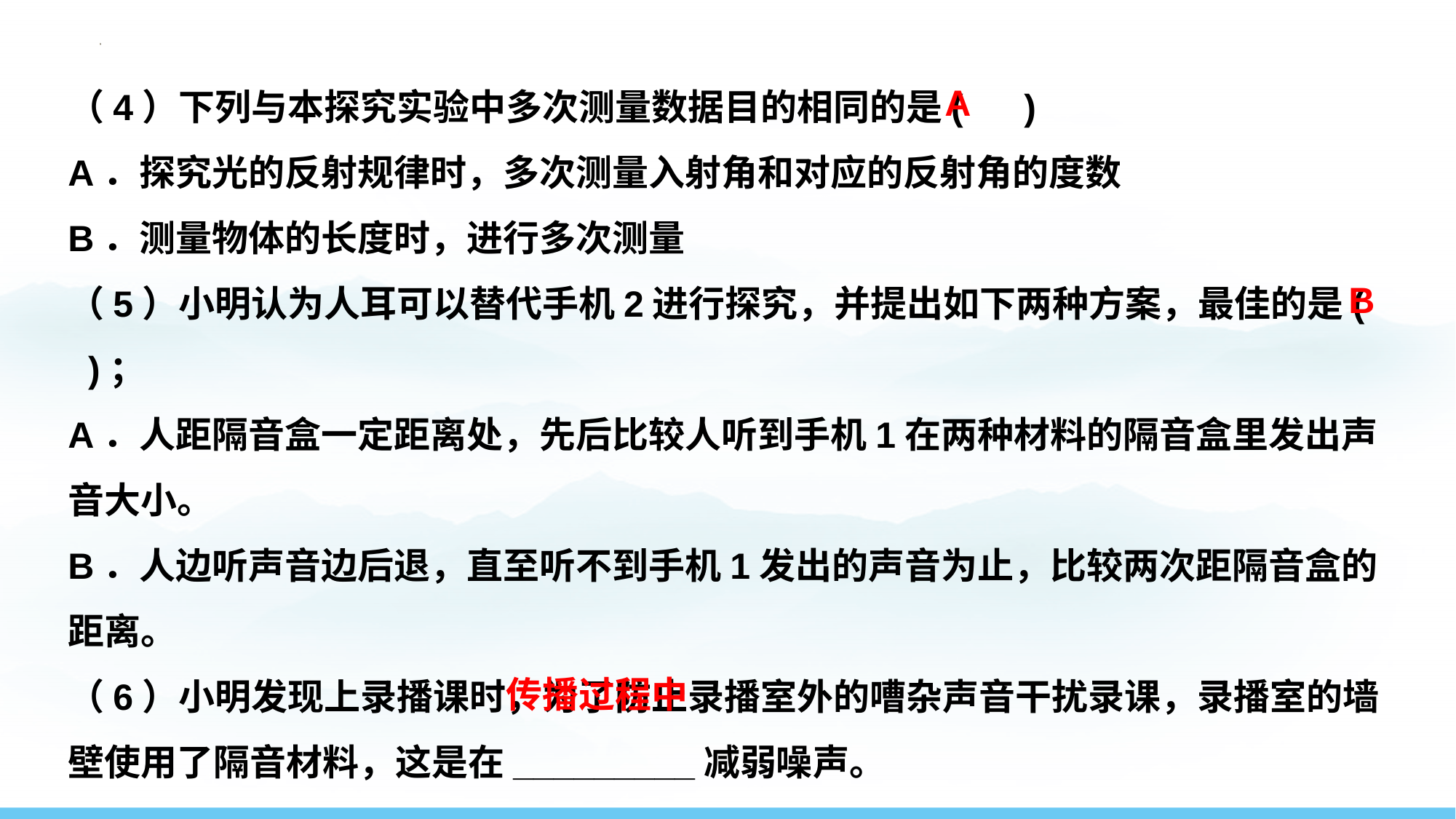

（4）下列与本探究实验中多次测量数据目的相同的是(      )
A．探究光的反射规律时，多次测量入射角和对应的反射角的度数
B．测量物体的长度时，进行多次测量
（5）小明认为人耳可以替代手机2进行探究，并提出如下两种方案，最佳的是(      )；
A．人距隔音盒一定距离处，先后比较人听到手机1在两种材料的隔音盒里发出声音大小。
B．人边听声音边后退，直至听不到手机1发出的声音为止，比较两次距隔音盒的距离。
（6）小明发现上录播课时，为了防止录播室外的嘈杂声音干扰录课，录播室的墙壁使用了隔音材料，这是在_________减弱噪声。
A
B
传播过程中